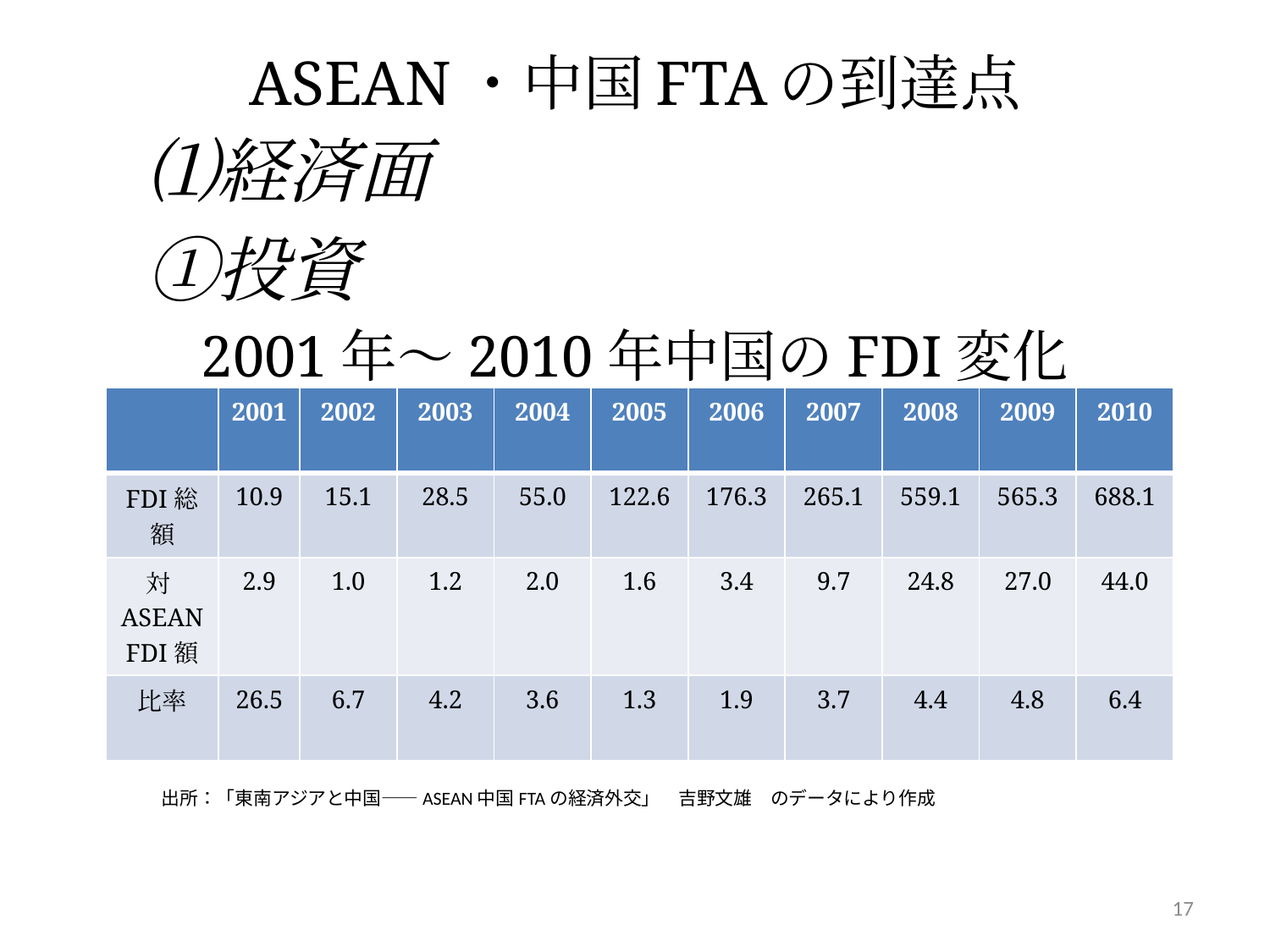

# ASEAN・中国FTAの到達点
　⑴経済面
　①投資
2001年〜2010年中国のFDI変化
|  | 2001 | 2002 | 2003 | 2004 | 2005 | 2006 | 2007 | 2008 | 2009 | 2010 |
| --- | --- | --- | --- | --- | --- | --- | --- | --- | --- | --- |
| FDI総額 | 10.9 | 15.1 | 28.5 | 55.0 | 122.6 | 176.3 | 265.1 | 559.1 | 565.3 | 688.1 |
| 対ASEAN FDI額 | 2.9 | 1.0 | 1.2 | 2.0 | 1.6 | 3.4 | 9.7 | 24.8 | 27.0 | 44.0 |
| 比率 | 26.5 | 6.7 | 4.2 | 3.6 | 1.3 | 1.9 | 3.7 | 4.4 | 4.8 | 6.4 |
出所：「東南アジアと中国——ASEAN中国FTAの経済外交」　吉野文雄　のデータにより作成

17